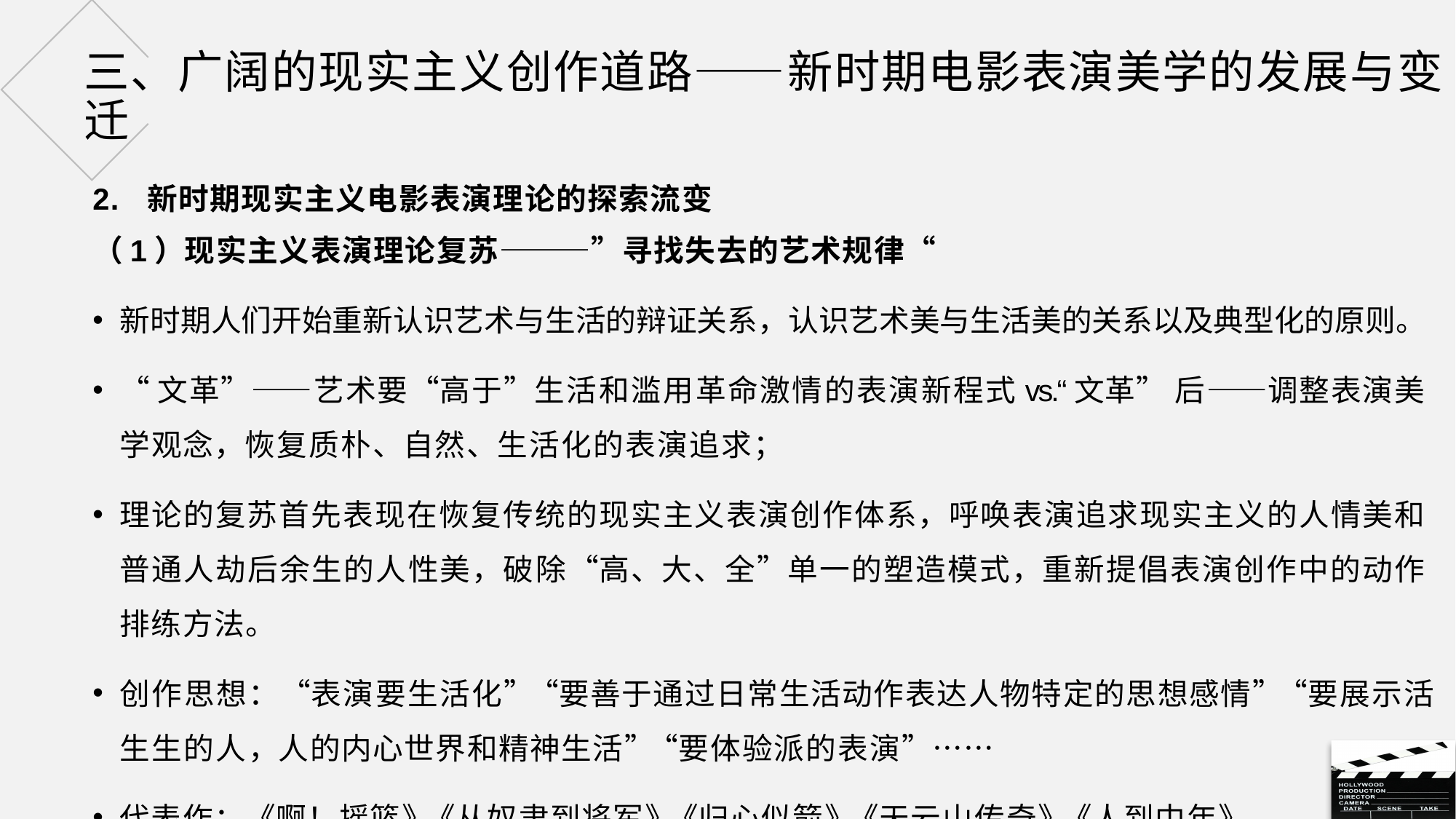

# 三、广阔的现实主义创作道路——新时期电影表演美学的发展与变迁
新时期现实主义电影表演理论的探索流变
（1）现实主义表演理论复苏———”寻找失去的艺术规律“
新时期人们开始重新认识艺术与生活的辩证关系，认识艺术美与生活美的关系以及典型化的原则。
“文革”——艺术要“高于”生活和滥用革命激情的表演新程式vs.“文革” 后——调整表演美学观念，恢复质朴、自然、生活化的表演追求；
理论的复苏首先表现在恢复传统的现实主义表演创作体系，呼唤表演追求现实主义的人情美和普通人劫后余生的人性美，破除“高、大、全”单一的塑造模式，重新提倡表演创作中的动作排练方法。
创作思想：“表演要生活化” “要善于通过日常生活动作表达人物特定的思想感情” “要展示活生生的人，人的内心世界和精神生活”    “ 要体验派的表演”……
代表作：《啊！摇篮》《从奴隶到将军》《归心似箭》《天云山传奇》《人到中年》